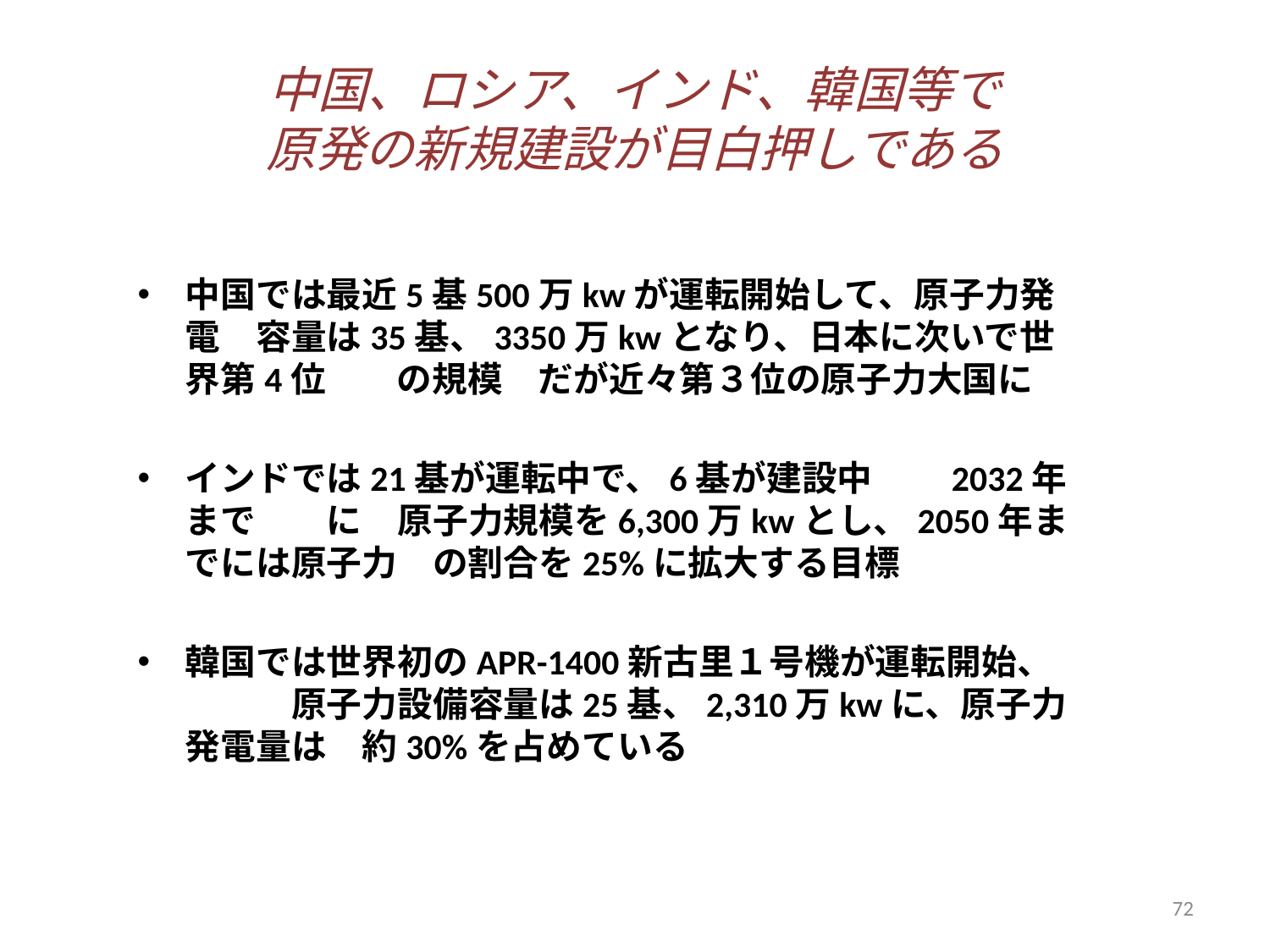

# 中国、ロシア、インド、韓国等で 原発の新規建設が目白押しである
中国では最近5基500万kwが運転開始して、原子力発電　容量は35基、3350万kwとなり、日本に次いで世界第4位　　の規模　だが近々第３位の原子力大国に

インドでは21基が運転中で、6基が建設中　　2032年まで　　に　原子力規模を6,300万kwとし、2050年までには原子力　の割合を25%に拡大する目標

韓国では世界初のAPR-1400新古里１号機が運転開始、　　　原子力設備容量は25基、2,310万kwに、原子力発電量は　約30%を占めている
72